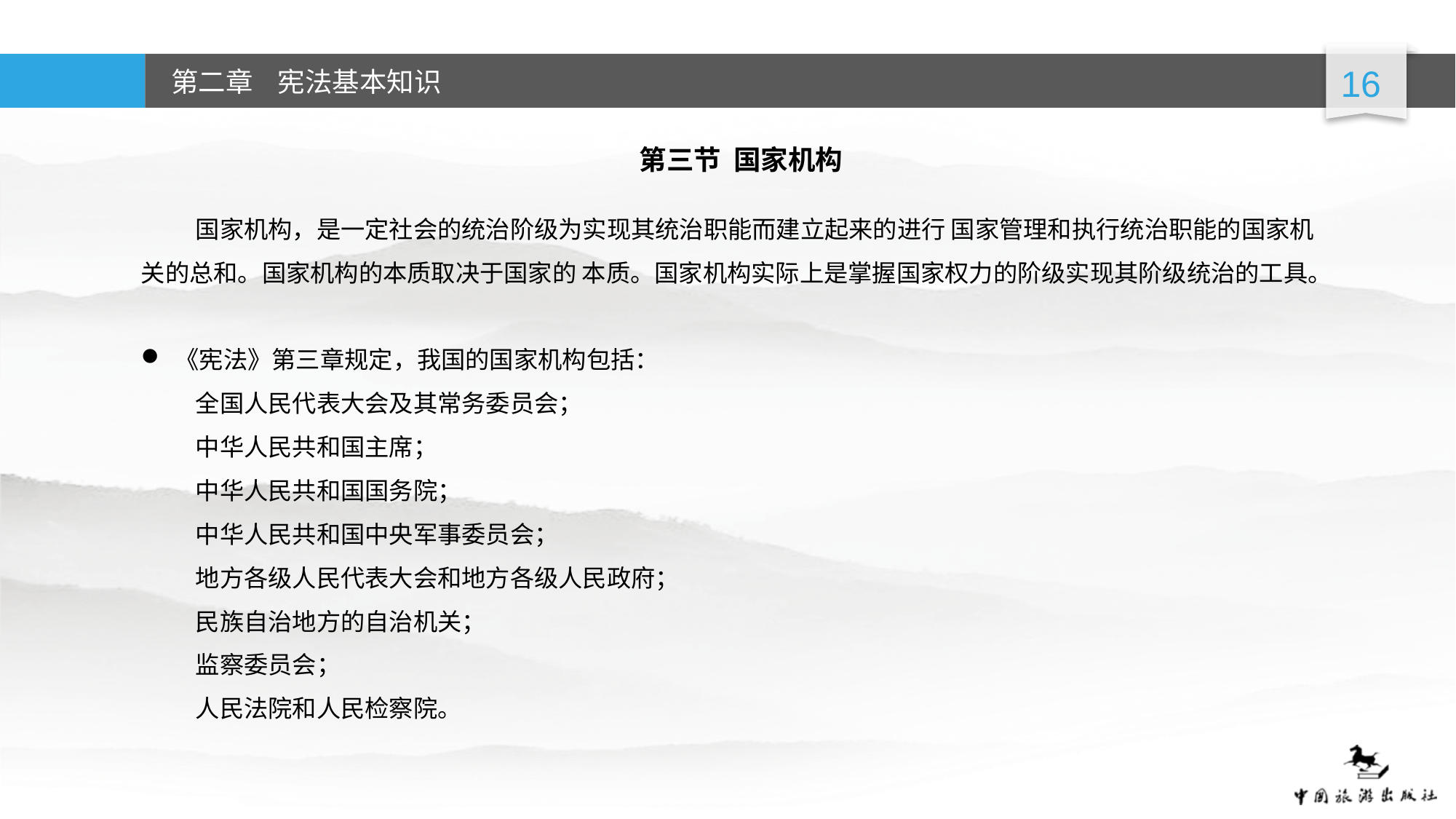

第三节  国家机构
国家机构，是一定社会的统治阶级为实现其统治职能而建立起来的进行 国家管理和执行统治职能的国家机关的总和。国家机构的本质取决于国家的 本质。国家机构实际上是掌握国家权力的阶级实现其阶级统治的工具。

《宪法》第三章规定，我国的国家机构包括：
全国人民代表大会及其常务委员会；
中华人民共和国主席；
中华人民共和国国务院；
中华人民共和国中央军事委员会；
地方各级人民代表大会和地方各级人民政府；
民族自治地方的自治机关；
监察委员会；
人民法院和人民检察院。